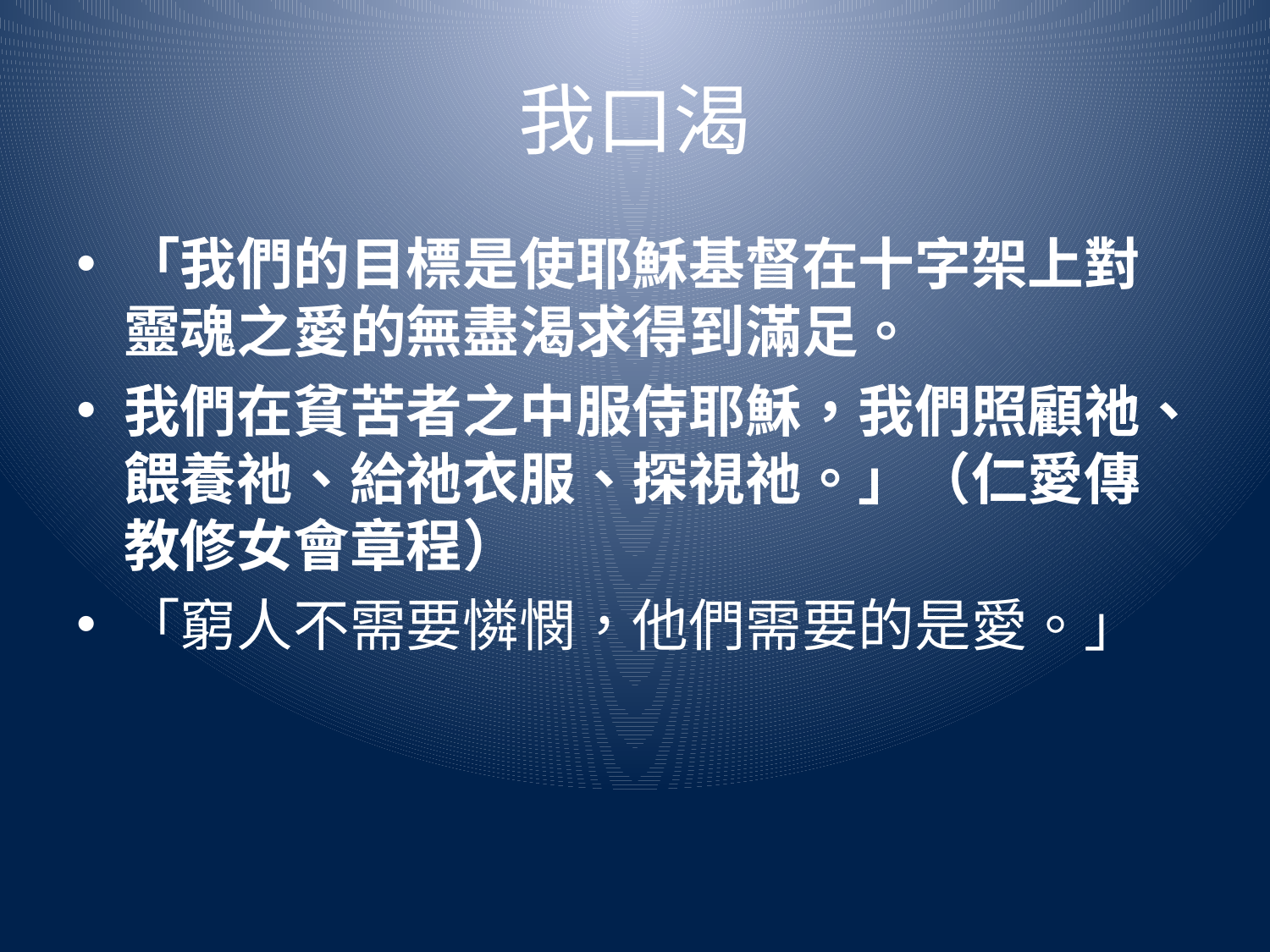

# 我口渴
「我們的目標是使耶穌基督在十字架上對靈魂之愛的無盡渴求得到滿足。
我們在貧苦者之中服侍耶穌，我們照顧祂、餵養祂、給祂衣服、探視祂。」（仁愛傳教修女會章程）
「窮人不需要憐憫，他們需要的是愛。」